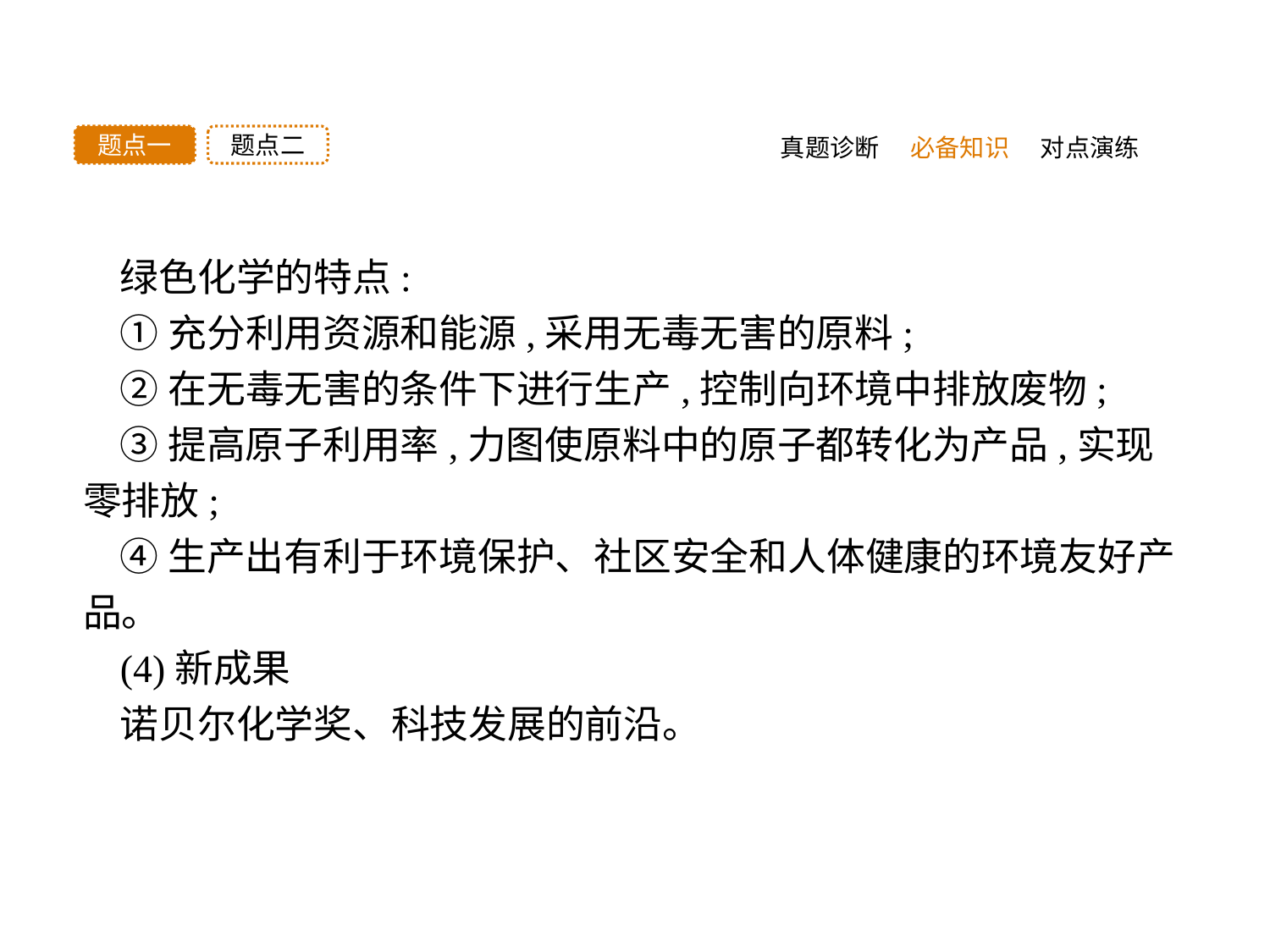

题点二
题点一
真题诊断
必备知识
对点演练
绿色化学的特点:
①充分利用资源和能源,采用无毒无害的原料;
②在无毒无害的条件下进行生产,控制向环境中排放废物;
③提高原子利用率,力图使原料中的原子都转化为产品,实现零排放;
④生产出有利于环境保护、社区安全和人体健康的环境友好产品。
(4)新成果
诺贝尔化学奖、科技发展的前沿。